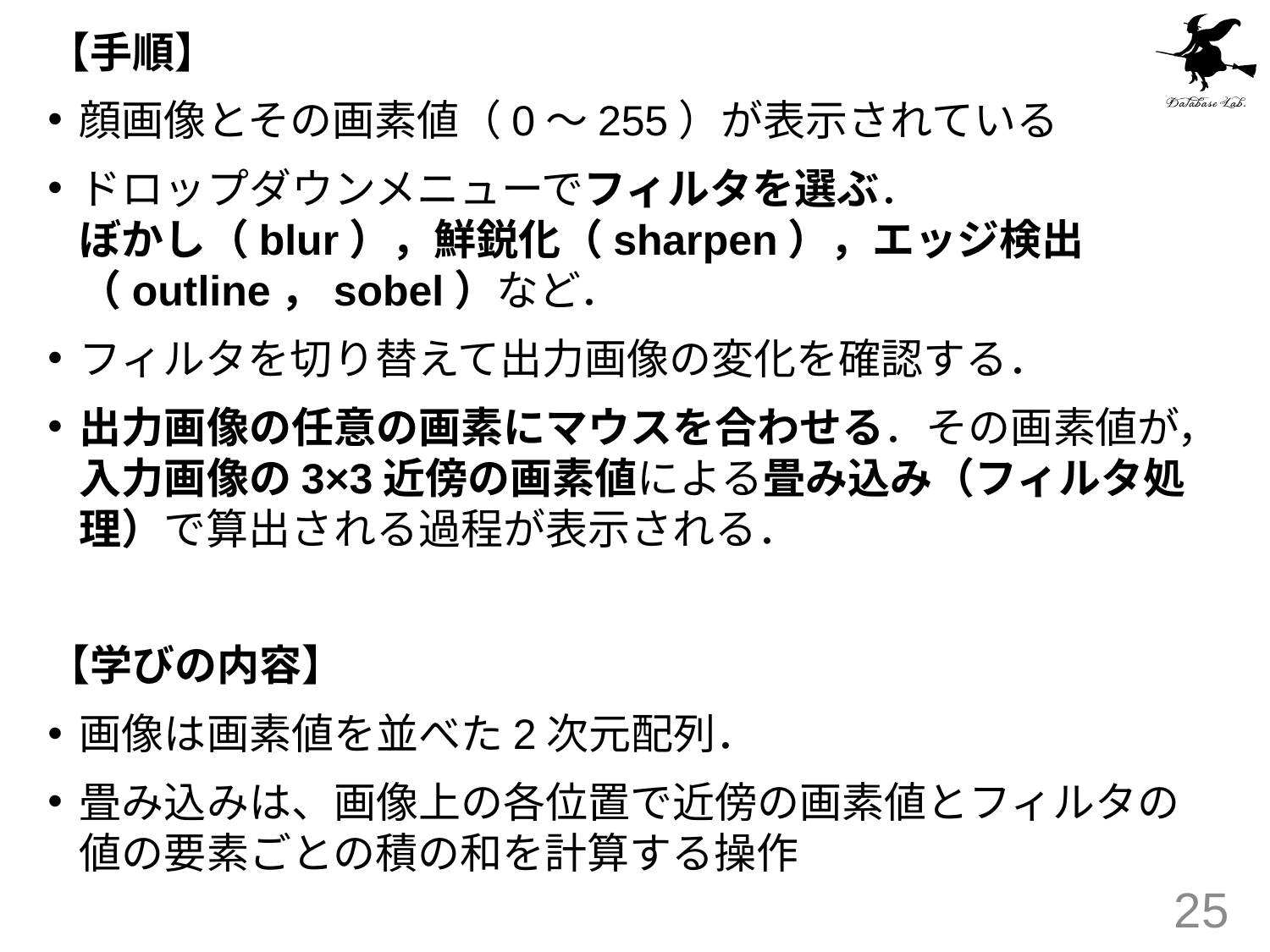

【手順】
顔画像とその画素値（0〜255）が表示されている
ドロップダウンメニューでフィルタを選ぶ．
ぼかし（blur），鮮鋭化（sharpen），エッジ検出（outline，sobel）など．
フィルタを切り替えて出力画像の変化を確認する．
出力画像の任意の画素にマウスを合わせる．その画素値が，入力画像の3×3近傍の画素値による畳み込み（フィルタ処理）で算出される過程が表示される．

【学びの内容】
画像は画素値を並べた2次元配列．
畳み込みは、画像上の各位置で近傍の画素値とフィルタの値の要素ごとの積の和を計算する操作
25